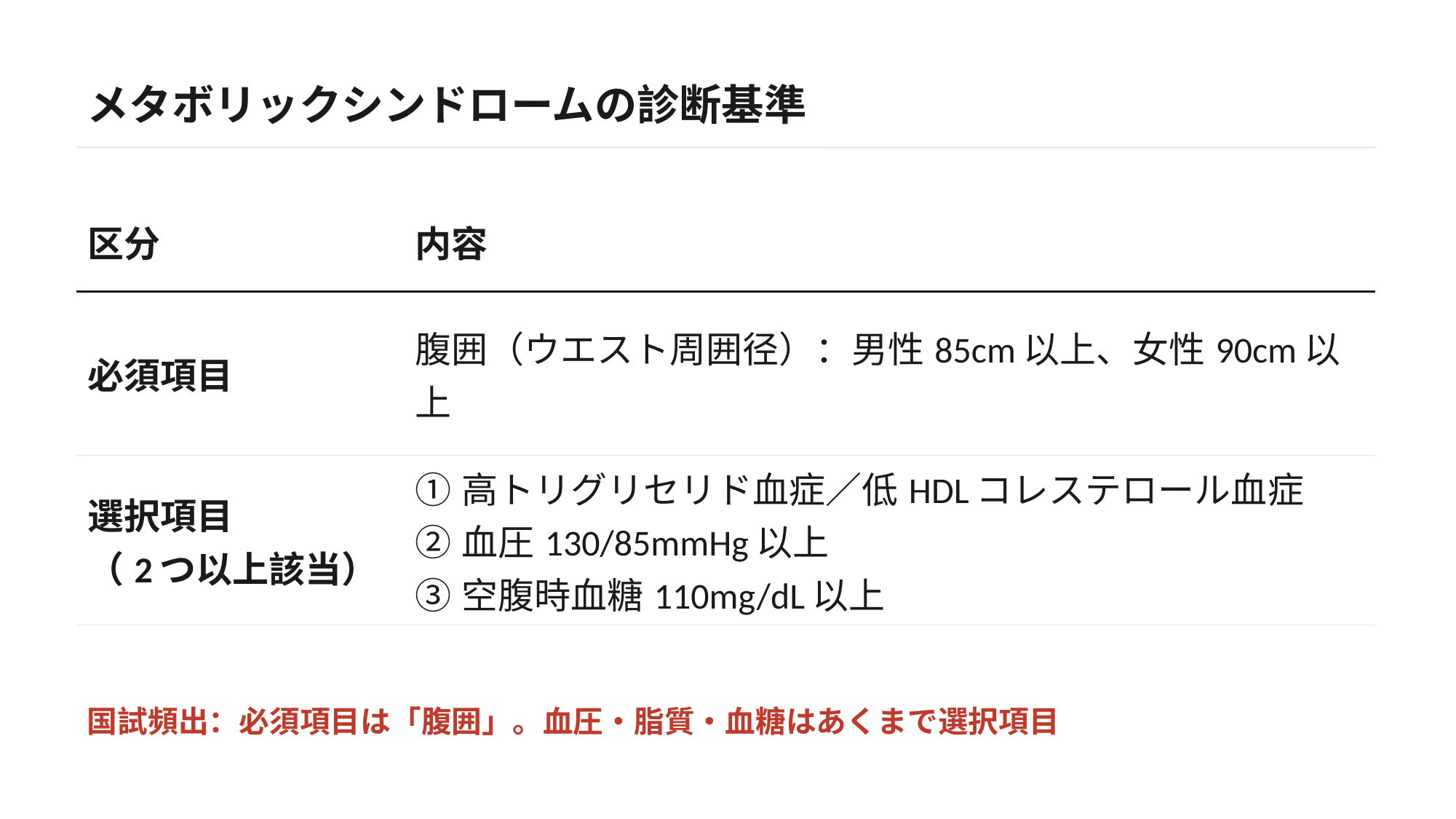

メタボリックシンドロームの診断基準

| 区分 | 内容 |
| --- | --- |
| 必須項目 | 腹囲（ウエスト周囲径）：男性85cm以上、女性90cm以上 |
| 選択項目 （2つ以上該当） | ①高トリグリセリド血症／低HDLコレステロール血症 ②血圧130/85mmHg以上 ③空腹時血糖110mg/dL以上 |
国試頻出：必須項目は「腹囲」。血圧・脂質・血糖はあくまで選択項目